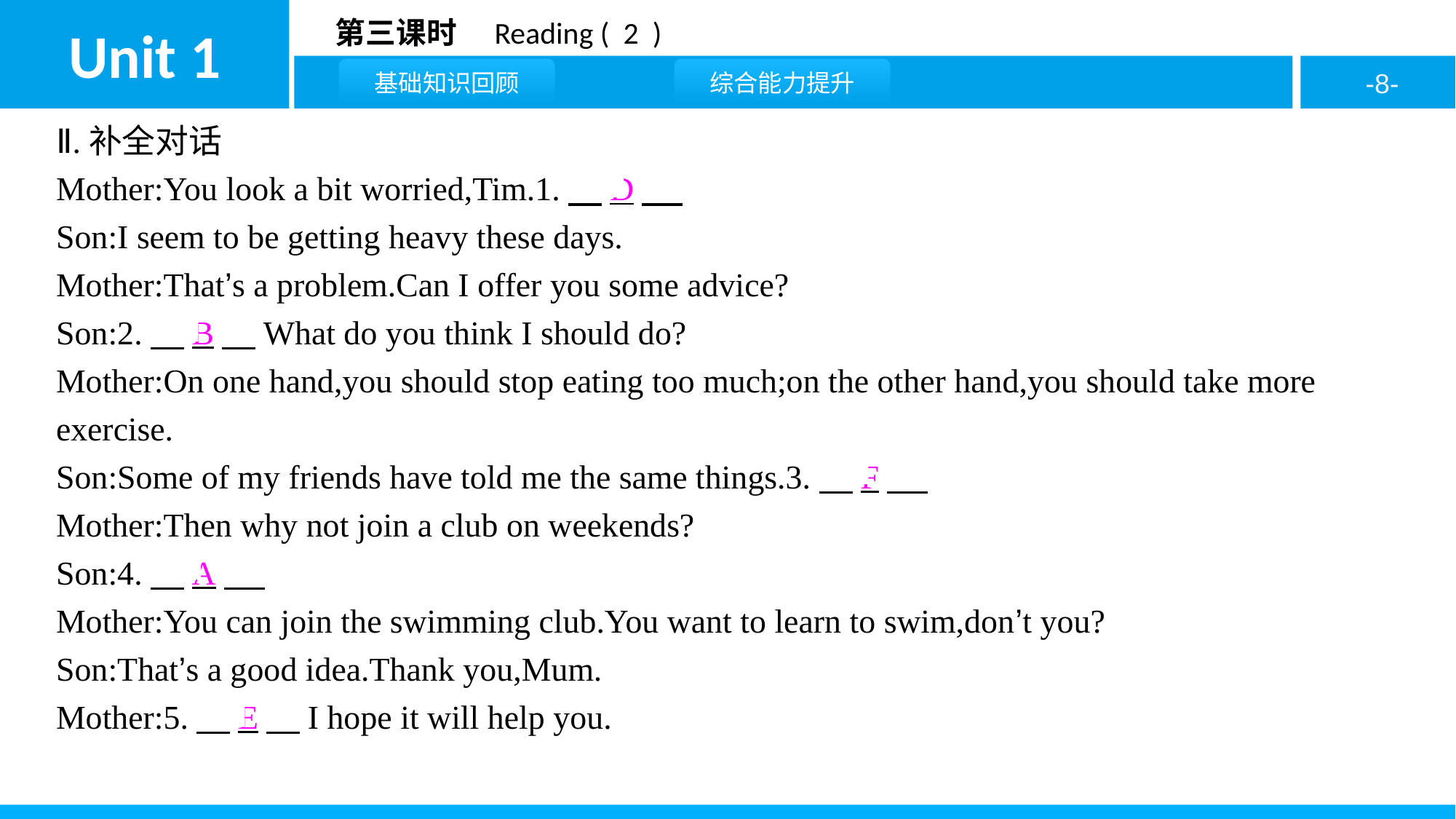

Ⅱ.补全对话
Mother:You look a bit worried,Tim.1.　D
Son:I seem to be getting heavy these days.
Mother:That’s a problem.Can I offer you some advice?
Son:2.　B　What do you think I should do?
Mother:On one hand,you should stop eating too much;on the other hand,you should take more exercise.
Son:Some of my friends have told me the same things.3.　F
Mother:Then why not join a club on weekends?
Son:4.　A
Mother:You can join the swimming club.You want to learn to swim,don’t you?
Son:That’s a good idea.Thank you,Mum.
Mother:5.　E　I hope it will help you.